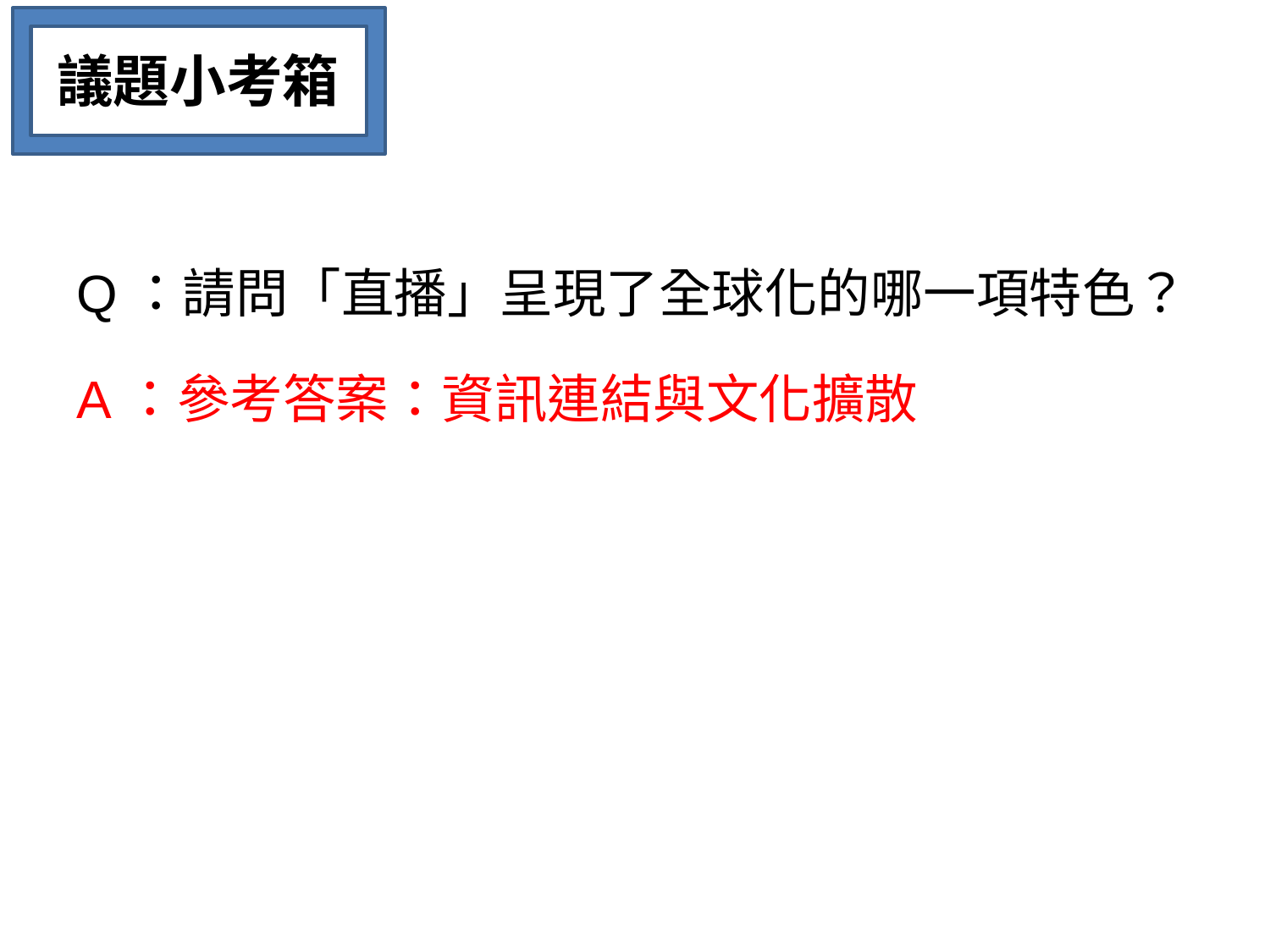

議題小考箱
Q：請問「直播」呈現了全球化的哪一項特色？
A：參考答案：資訊連結與文化擴散